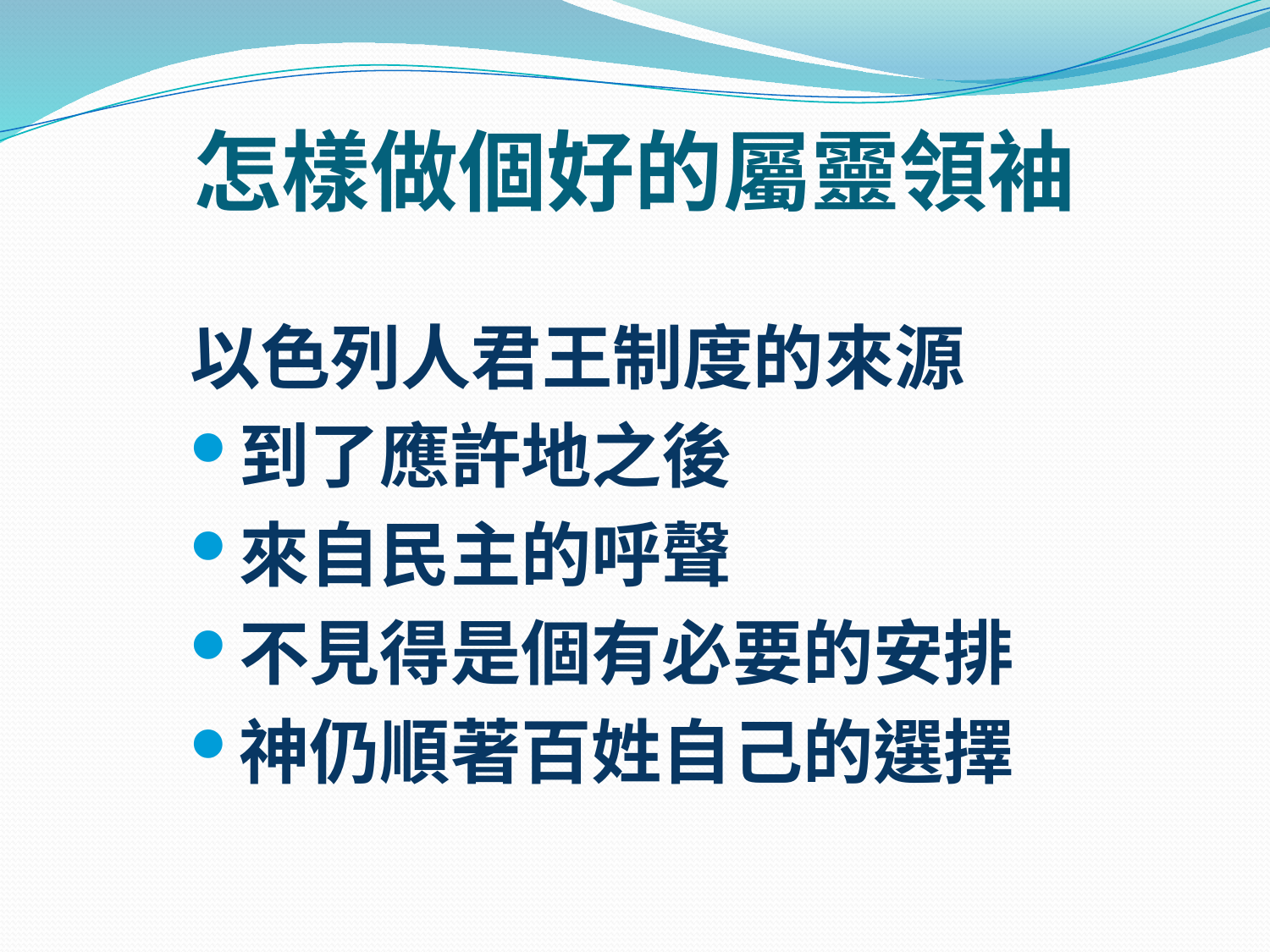

# 怎樣做個好的屬靈領袖
以色列人君王制度的來源
到了應許地之後
來自民主的呼聲
不見得是個有必要的安排
神仍順著百姓自己的選擇